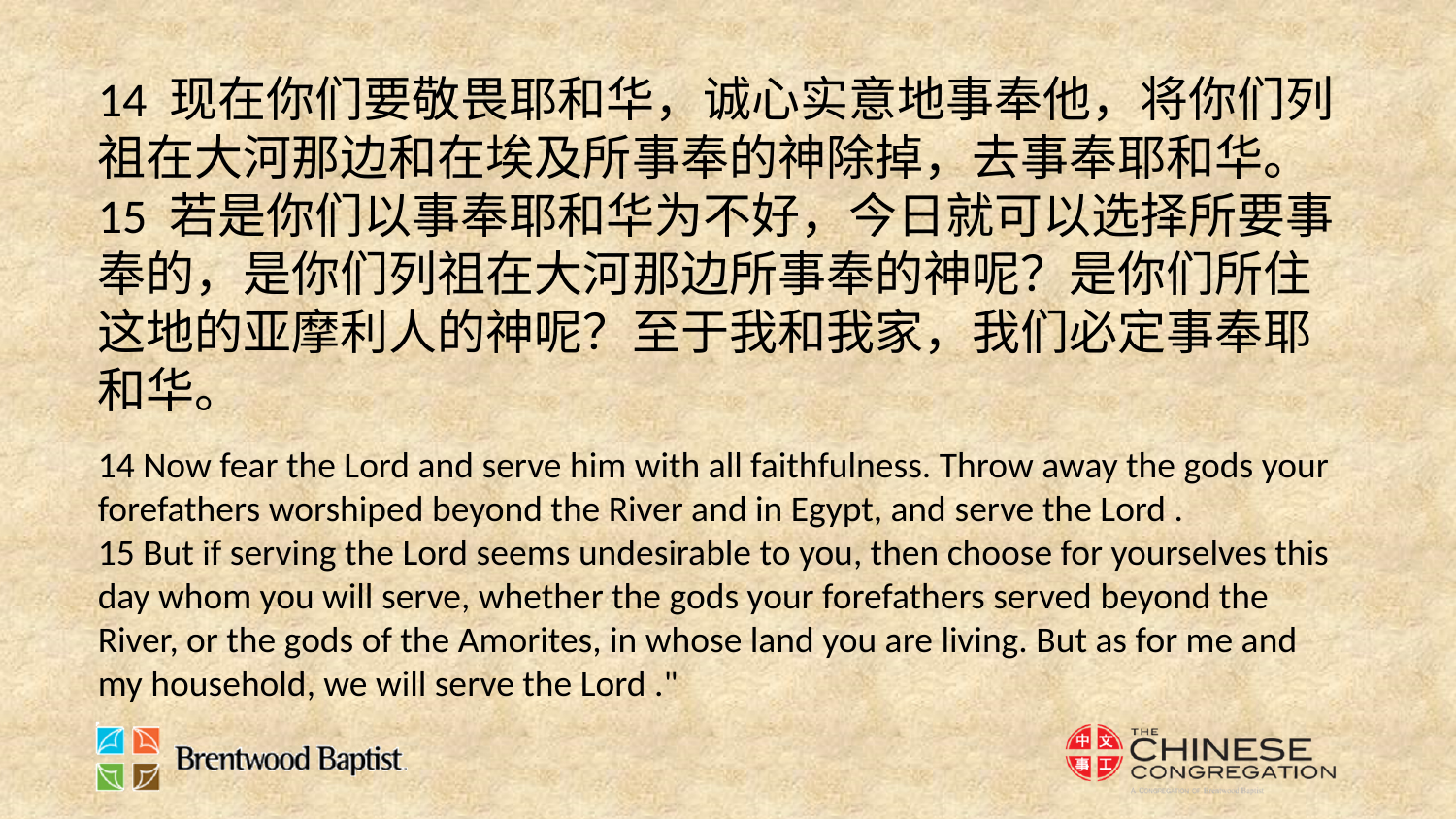

14 现在你们要敬畏耶和华，诚心实意地事奉他，将你们列祖在大河那边和在埃及所事奉的神除掉，去事奉耶和华。
15 若是你们以事奉耶和华为不好，今日就可以选择所要事奉的，是你们列祖在大河那边所事奉的神呢？是你们所住这地的亚摩利人的神呢？至于我和我家，我们必定事奉耶和华。

14 Now fear the Lord and serve him with all faithfulness. Throw away the gods your forefathers worshiped beyond the River and in Egypt, and serve the Lord .
15 But if serving the Lord seems undesirable to you, then choose for yourselves this day whom you will serve, whether the gods your forefathers served beyond the River, or the gods of the Amorites, in whose land you are living. But as for me and my household, we will serve the Lord ."